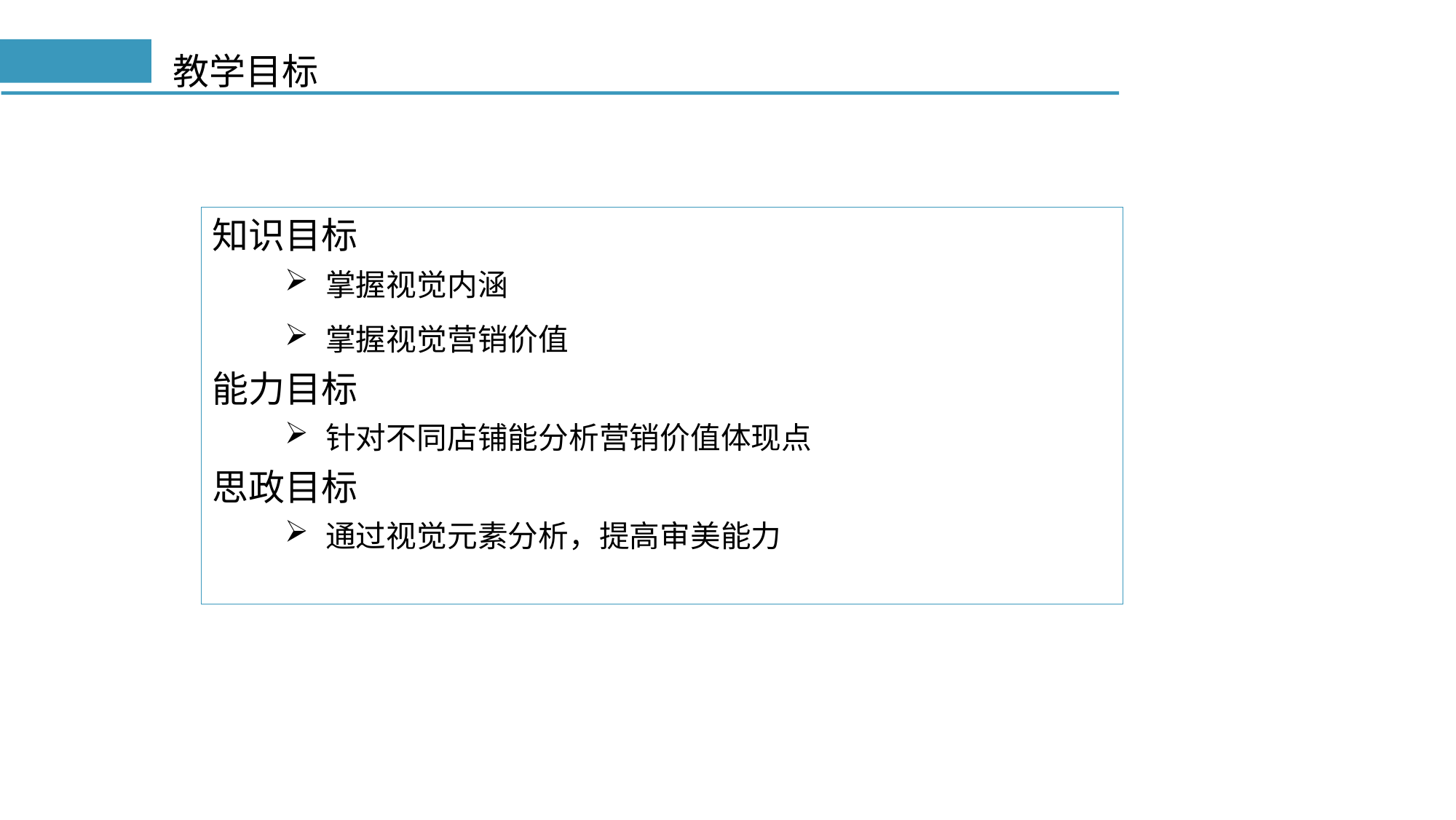

# 教学目标
知识目标
掌握视觉内涵
掌握视觉营销价值
能力目标
针对不同店铺能分析营销价值体现点
思政目标
通过视觉元素分析，提高审美能力